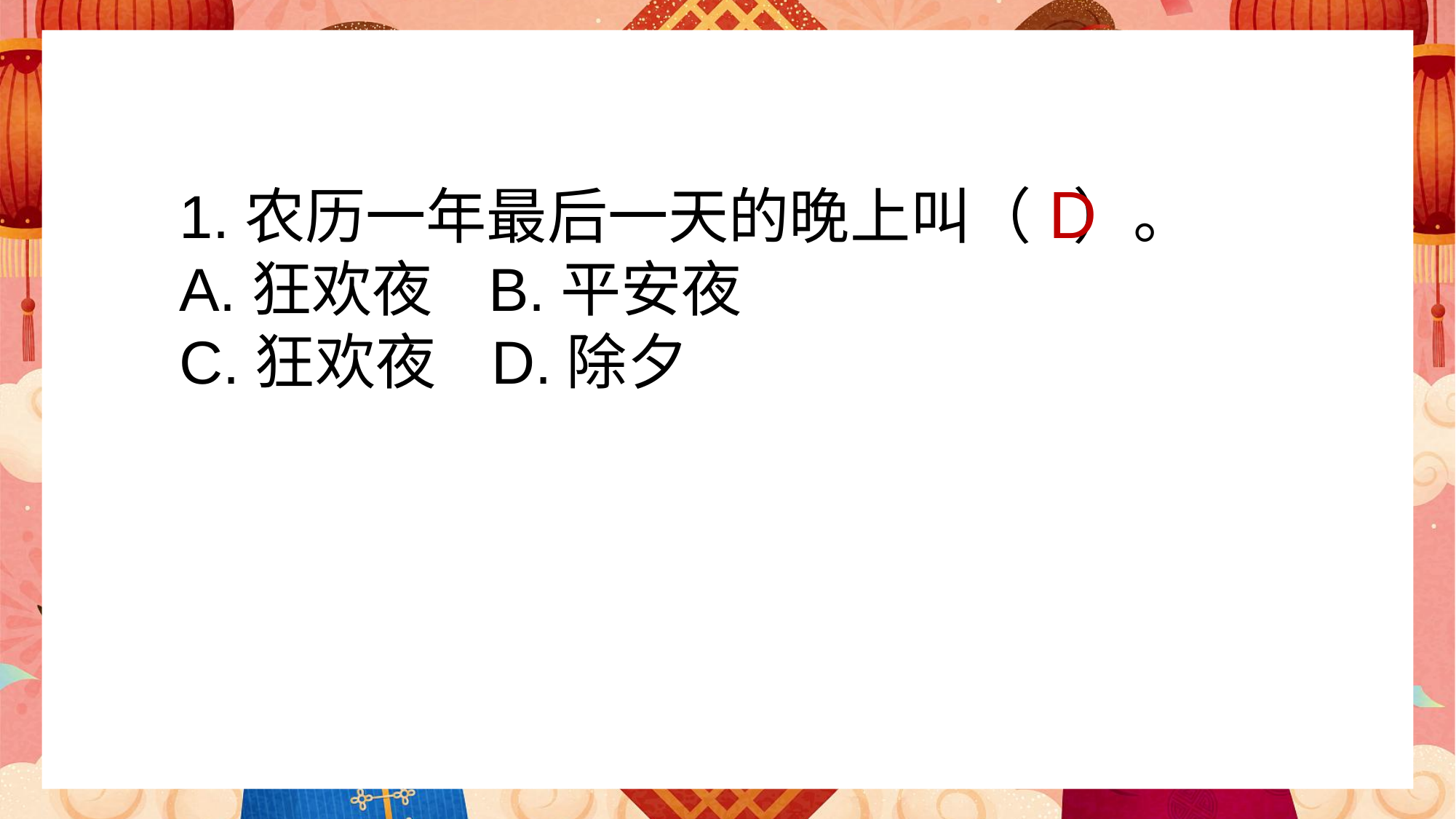

D
1.农历一年最后一天的晚上叫（   ）。
A.狂欢夜   B.平安夜
C.狂欢夜   D.除夕